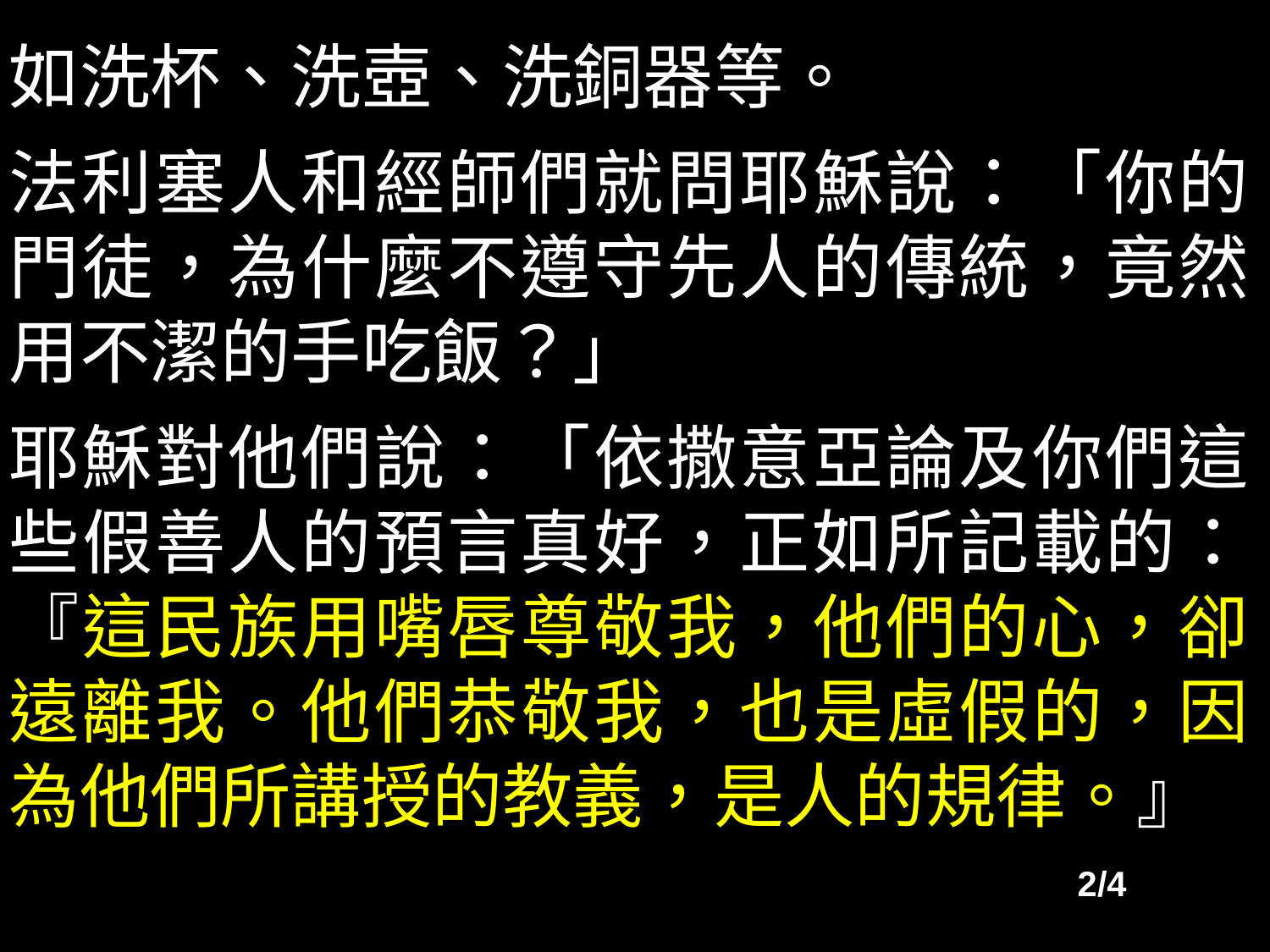

如洗杯、洗壺、洗銅器等。
法利塞人和經師們就問耶穌說：「你的門徒，為什麼不遵守先人的傳統，竟然用不潔的手吃飯？」
耶穌對他們說：「依撒意亞論及你們這些假善人的預言真好，正如所記載的：『這民族用嘴唇尊敬我，他們的心，卻遠離我。他們恭敬我，也是虛假的，因為他們所講授的教義，是人的規律。』
2/4